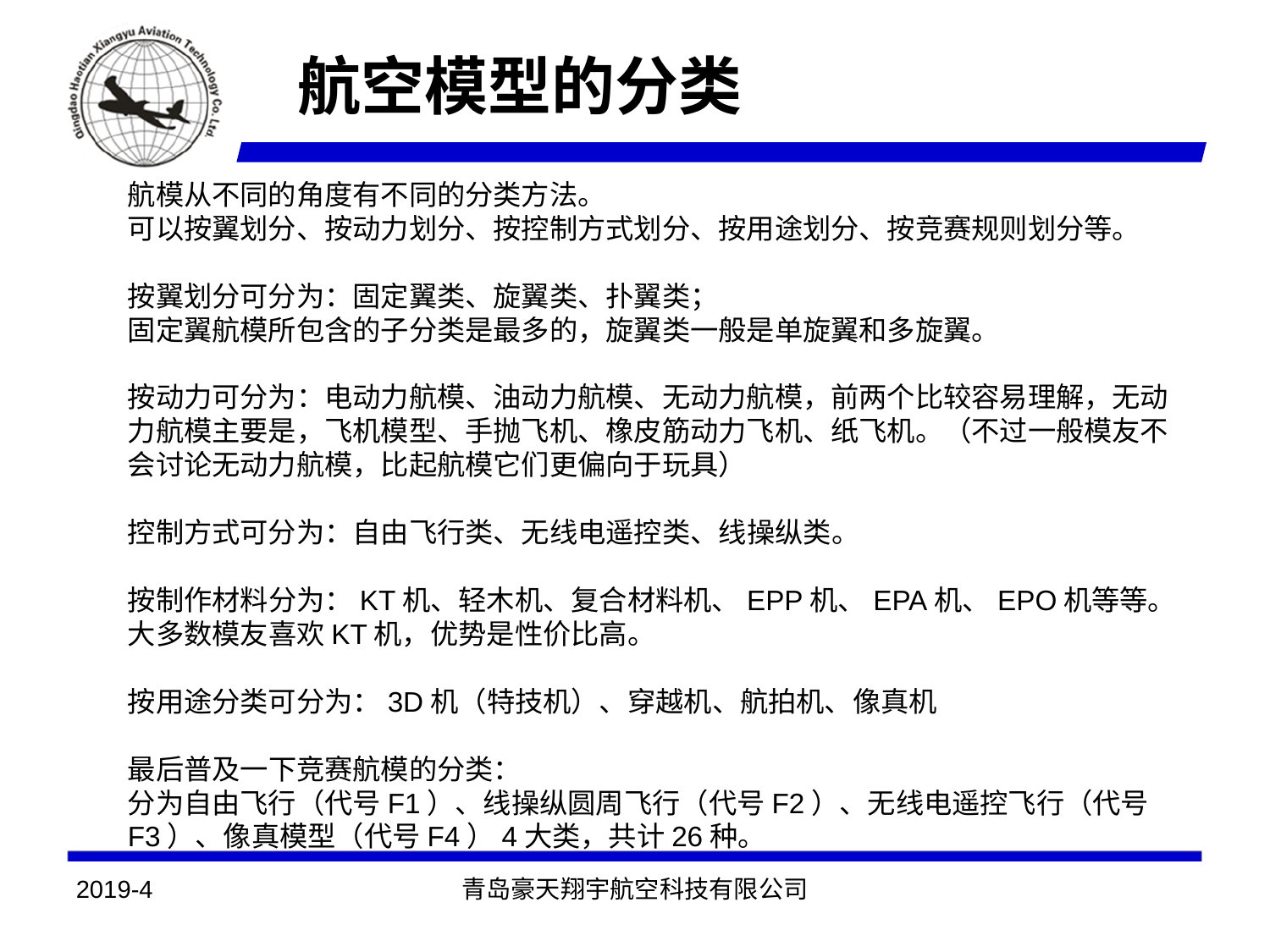

# 航空模型的分类
航模从不同的角度有不同的分类方法。
可以按翼划分、按动力划分、按控制方式划分、按用途划分、按竞赛规则划分等。

按翼划分可分为：固定翼类、旋翼类、扑翼类；
固定翼航模所包含的子分类是最多的，旋翼类一般是单旋翼和多旋翼。

按动力可分为：电动力航模、油动力航模、无动力航模，前两个比较容易理解，无动力航模主要是，飞机模型、手抛飞机、橡皮筋动力飞机、纸飞机。（不过一般模友不会讨论无动力航模，比起航模它们更偏向于玩具）

控制方式可分为：自由飞行类、无线电遥控类、线操纵类。

按制作材料分为：KT机、轻木机、复合材料机、EPP机、EPA机、EPO机等等。大多数模友喜欢KT机，优势是性价比高。

按用途分类可分为：3D机（特技机）、穿越机、航拍机、像真机

最后普及一下竞赛航模的分类：
分为自由飞行（代号F1）、线操纵圆周飞行（代号F2）、无线电遥控飞行（代号F3）、像真模型（代号F4）4大类，共计26种。
2019-4
青岛豪天翔宇航空科技有限公司
4